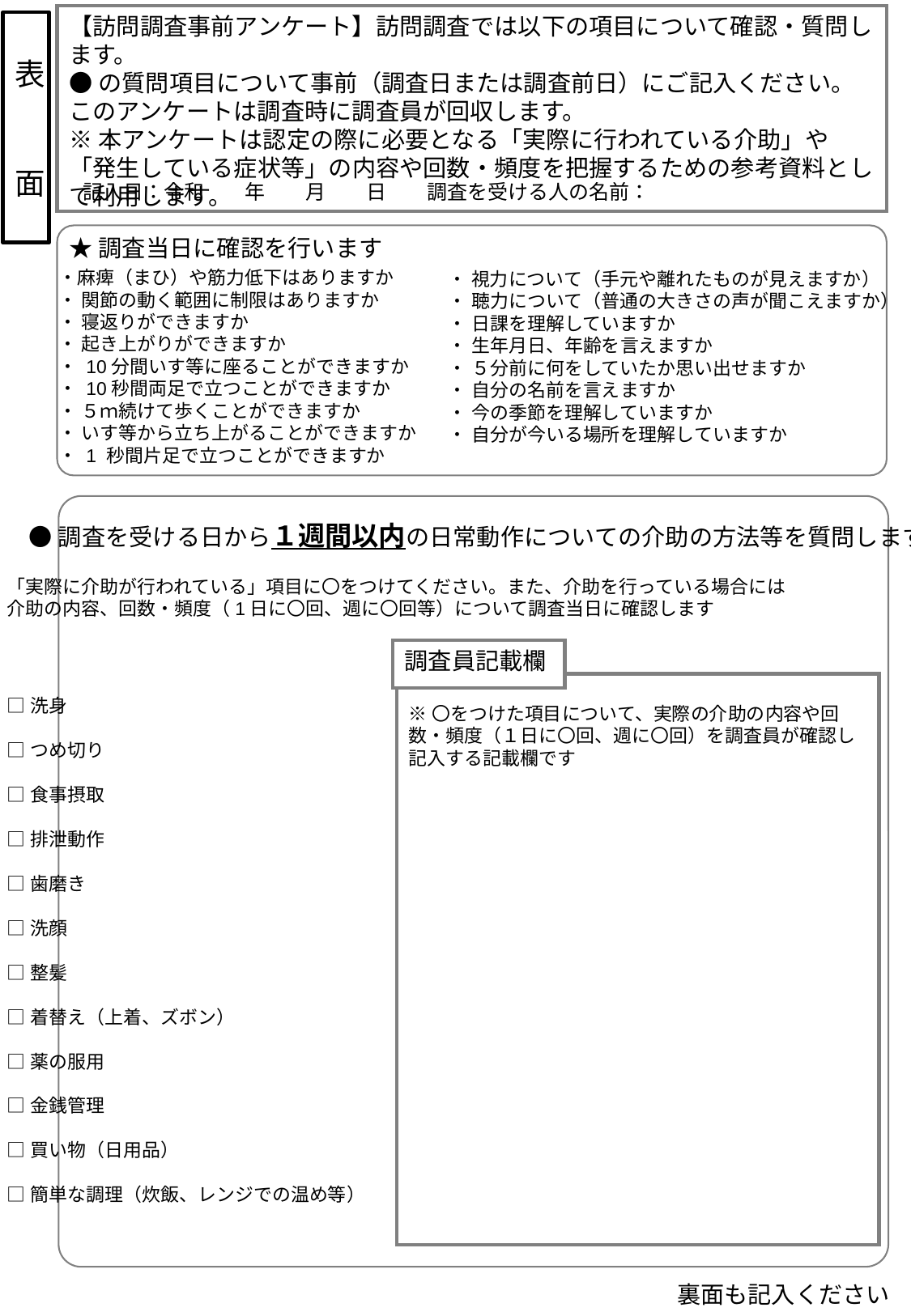

【訪問調査事前アンケート】訪問調査では以下の項目について確認・質問します。
●の質問項目について事前（調査日または調査前日）にご記入ください。
このアンケートは調査時に調査員が回収します。
※本アンケートは認定の際に必要となる「実際に行われている介助」や「発生している症状等」の内容や回数・頻度を把握するための参考資料として利用します。

表

面

記入日：令和　　年　　月　　日　　調査を受ける人の名前：

★調査当日に確認を行います
・麻痺（まひ）や筋力低下はありますか
・ 関節の動く範囲に制限はありますか
・ 寝返りができますか
・ 起き上がりができますか
・ 10分間いす等に座ることができますか
・ 10秒間両足で立つことができますか
・ ５ｍ続けて歩くことができますか
・ いす等から立ち上がることができますか
・ 1 秒間片足で立つことができますか
・ 視力について（手元や離れたものが見えますか）
・ 聴力について（普通の大きさの声が聞こえますか）
・ 日課を理解していますか
・ 生年月日、年齢を言えますか
・ ５分前に何をしていたか思い出せますか
・ 自分の名前を言えますか
・ 今の季節を理解していますか
・ 自分が今いる場所を理解していますか

●調査を受ける日から１週間以内の日常動作についての介助の方法等を質問します。
「実際に介助が行われている」項目に〇をつけてください。また、介助を行っている場合には
介助の内容、回数・頻度（1日に〇回、週に〇回等）について調査当日に確認します

□洗身

□つめ切り

□食事摂取

□排泄動作

□歯磨き

□洗顔

□整髪

□着替え（上着、ズボン）

□薬の服用

□金銭管理

□買い物（日用品）

□簡単な調理（炊飯、レンジでの温め等）
調査員記載欄

※〇をつけた項目について、実際の介助の内容や回数・頻度（１日に〇回、週に〇回）を調査員が確認し記入する記載欄です
裏面も記入ください